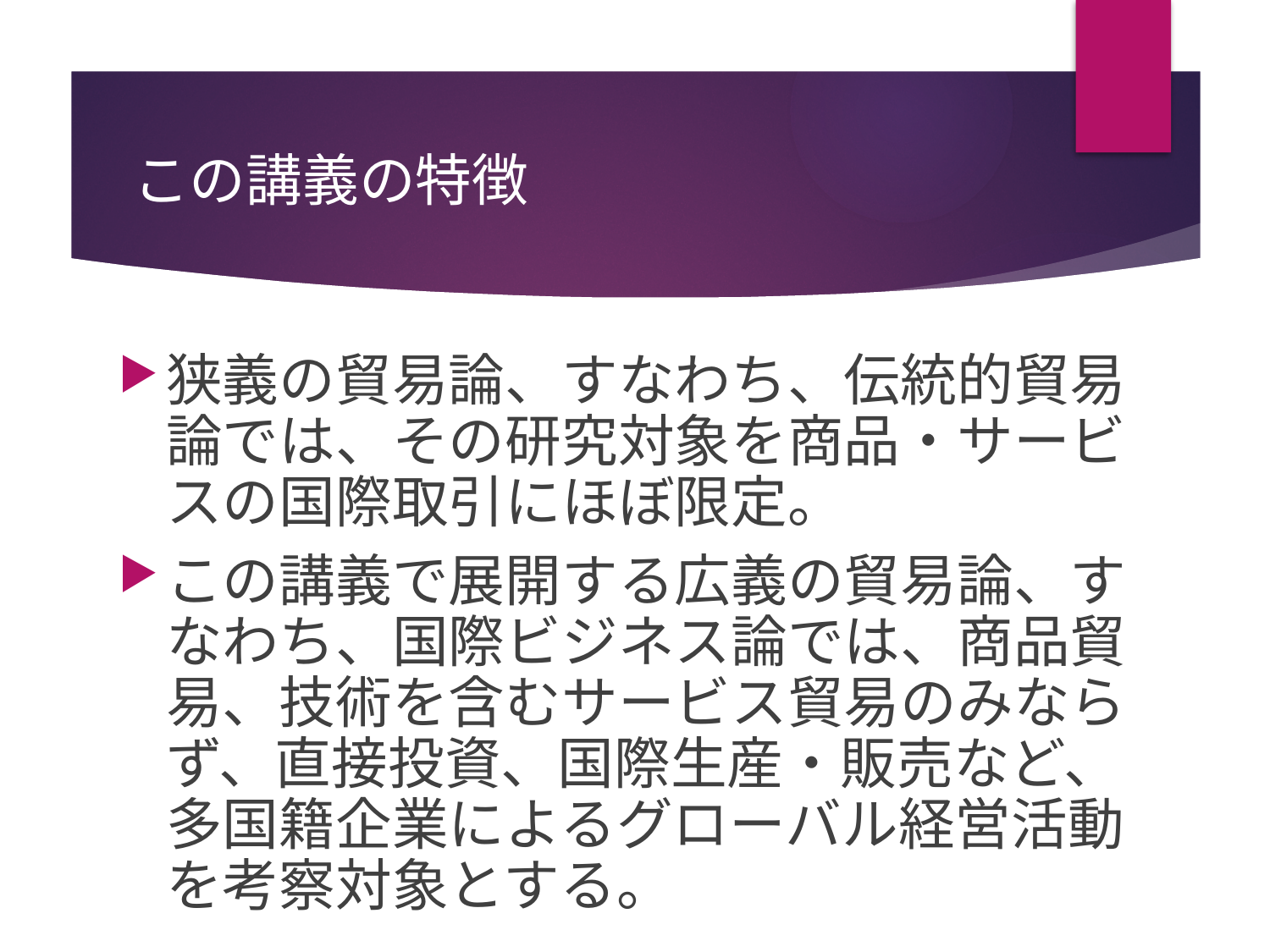

# この講義の特徴
狭義の貿易論、すなわち、伝統的貿易論では、その研究対象を商品・サービスの国際取引にほぼ限定。
この講義で展開する広義の貿易論、すなわち、国際ビジネス論では、商品貿易、技術を含むサービス貿易のみならず、直接投資、国際生産・販売など、多国籍企業によるグローバル経営活動を考察対象とする。